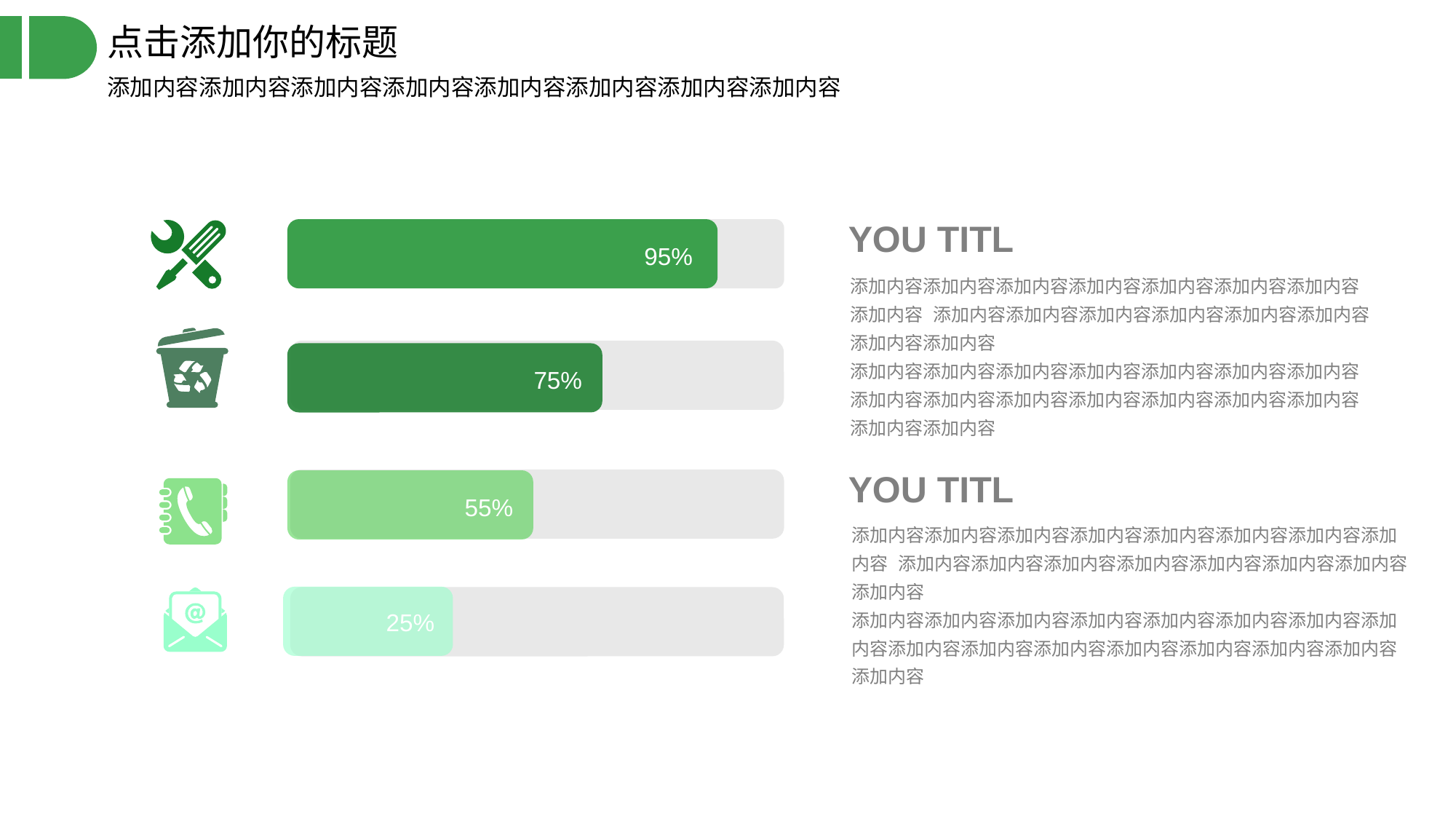

点击添加你的标题

添加内容添加内容添加内容添加内容添加内容添加内容添加内容添加内容

YOU TITL

95%

添加内容添加内容添加内容添加内容添加内容添加内容添加内容添加内容  添加内容添加内容添加内容添加内容添加内容添加内容添加内容添加内容
添加内容添加内容添加内容添加内容添加内容添加内容添加内容添加内容添加内容添加内容添加内容添加内容添加内容添加内容添加内容添加内容

75%
YOU TITL

55%

添加内容添加内容添加内容添加内容添加内容添加内容添加内容添加内容  添加内容添加内容添加内容添加内容添加内容添加内容添加内容添加内容
添加内容添加内容添加内容添加内容添加内容添加内容添加内容添加内容添加内容添加内容添加内容添加内容添加内容添加内容添加内容添加内容

25%